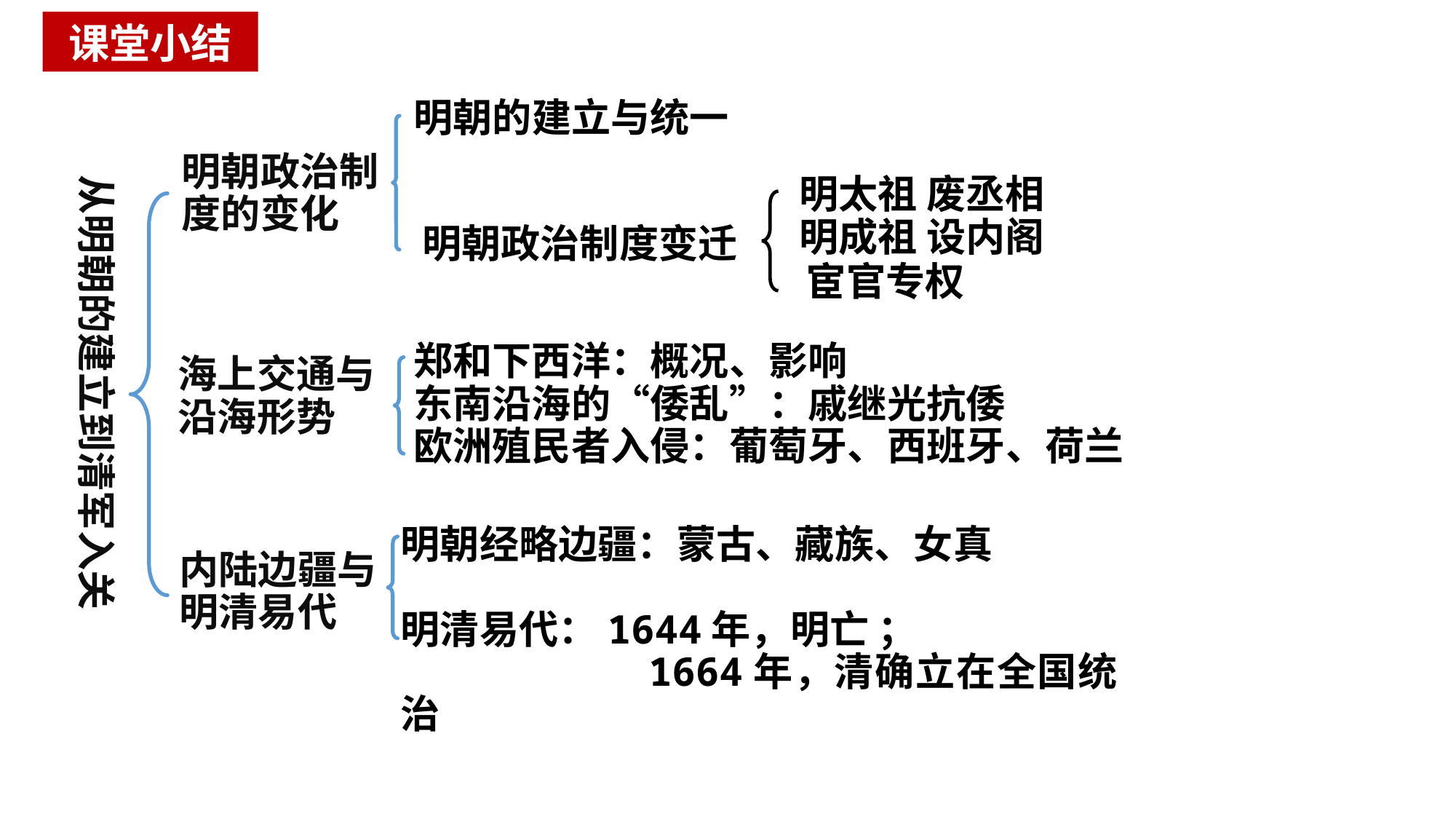

课堂小结
明朝的建立与统一

明朝政治制度的变化
从明朝的建立到清军入关
明太祖 废丞相
明成祖 设内阁

明朝政治制度变迁
宦官专权
郑和下西洋：概况、影响
东南沿海的“倭乱”：戚继光抗倭
欧洲殖民者入侵：葡萄牙、西班牙、荷兰
海上交通与沿海形势

明朝经略边疆：蒙古、藏族、女真

明清易代：1644年，明亡 ；
          1664年，清确立在全国统治

内陆边疆与明清易代